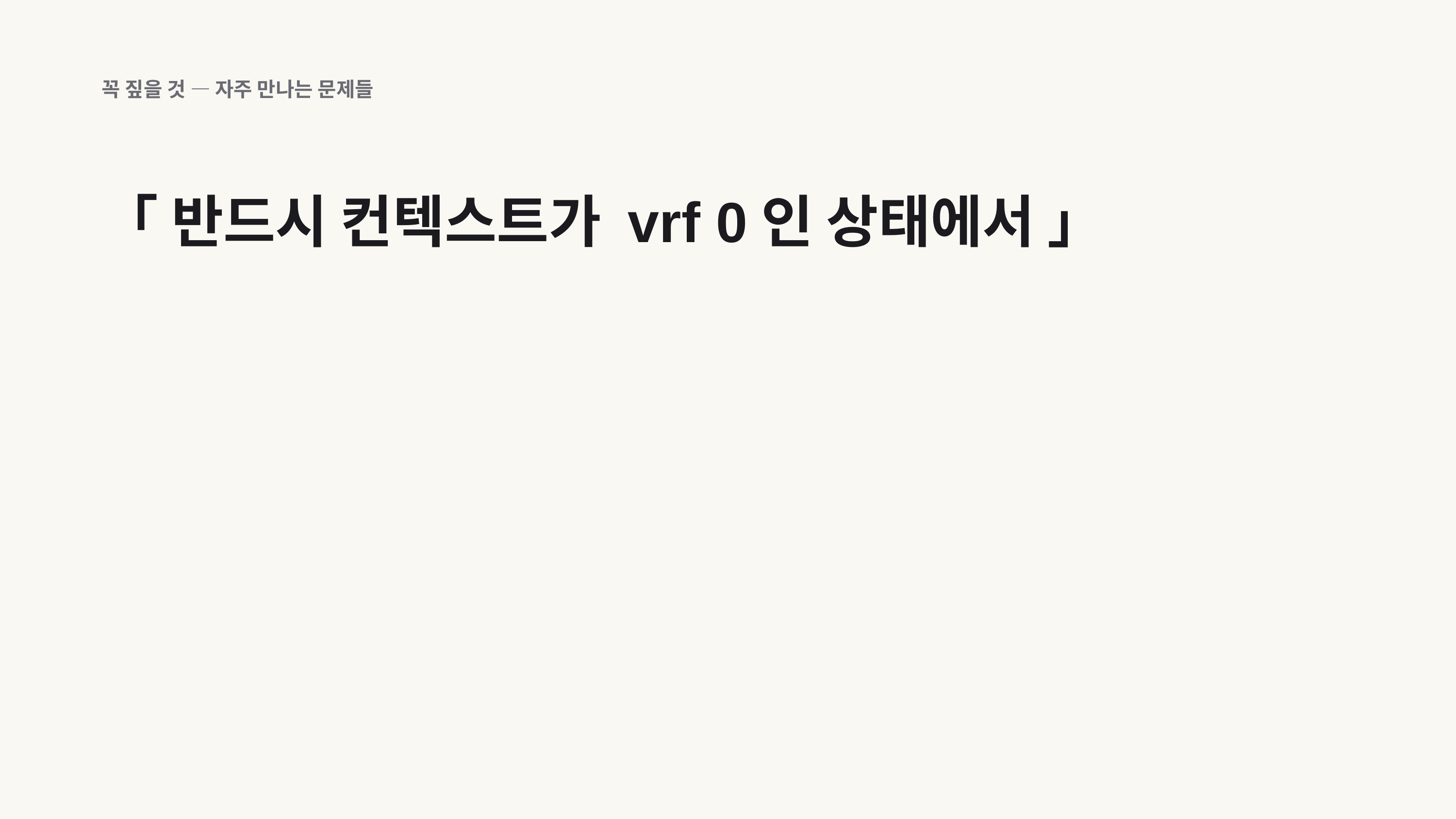

꼭 짚을 것 — 자주 만나는 문제들
「 반드시 컨텍스트가 vrf 0인 상태에서 」